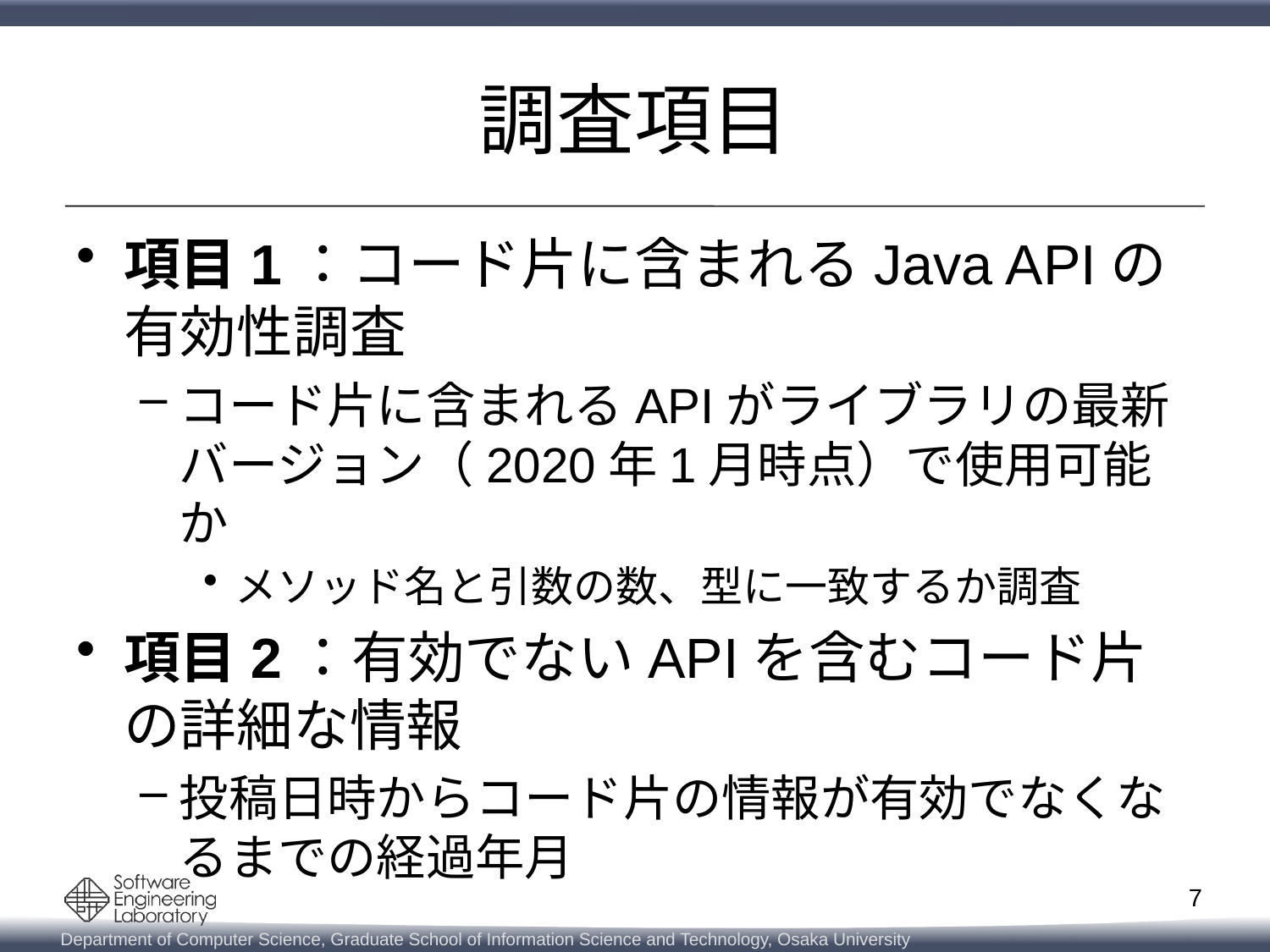

# 調査項目
項目1：コード片に含まれるJava APIの有効性調査
コード片に含まれるAPIがライブラリの最新バージョン（2020年1月時点）で使用可能か
メソッド名と引数の数、型に一致するか調査
項目2：有効でないAPIを含むコード片の詳細な情報
投稿日時からコード片の情報が有効でなくなるまでの経過年月

7